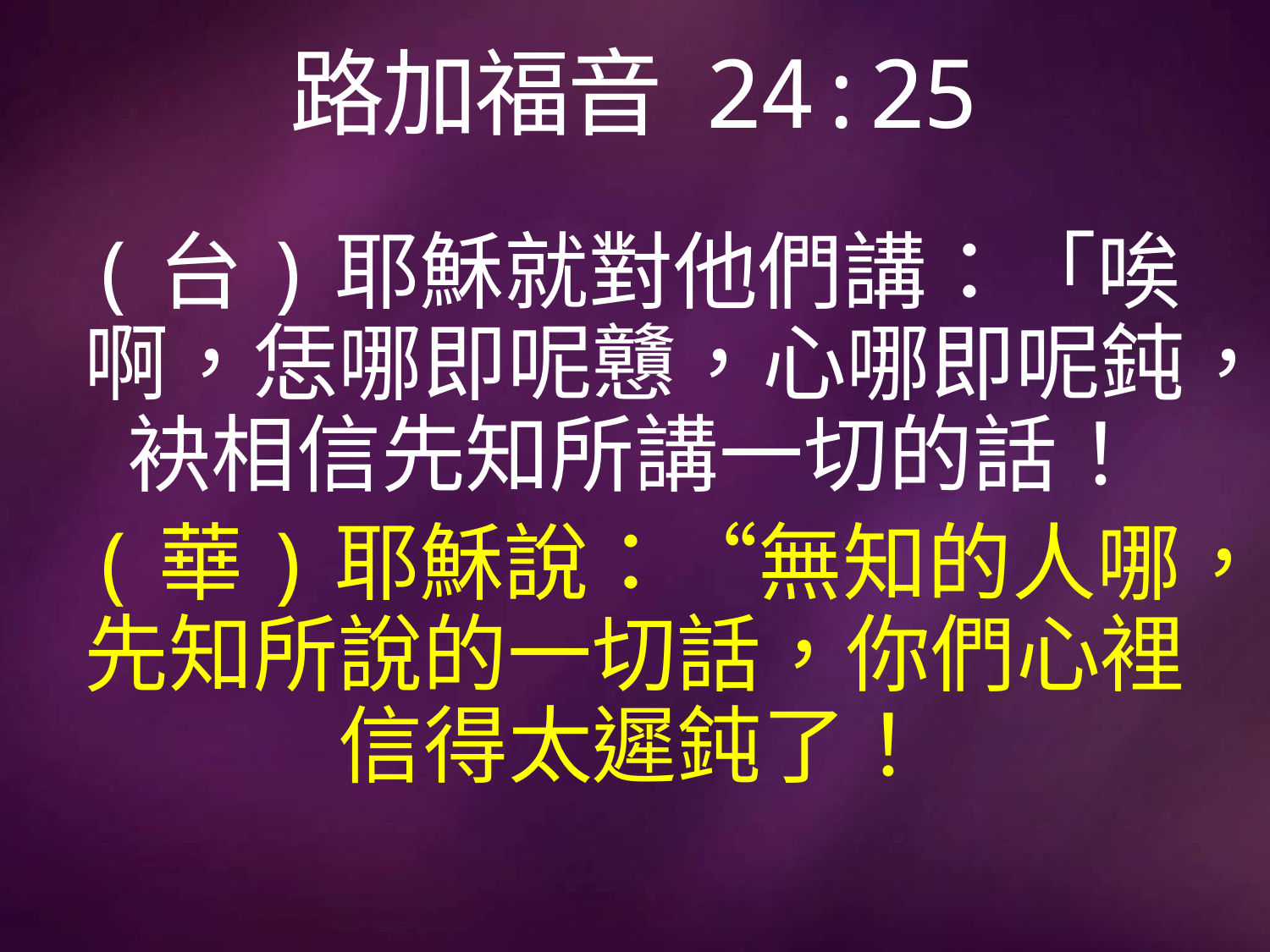

# 路加福音 24:25
(台)耶穌就對他們講：「唉啊，恁哪即呢戇，心哪即呢鈍，袂相信先知所講一切的話！
(華)耶穌說：“無知的人哪，先知所說的一切話，你們心裡信得太遲鈍了！